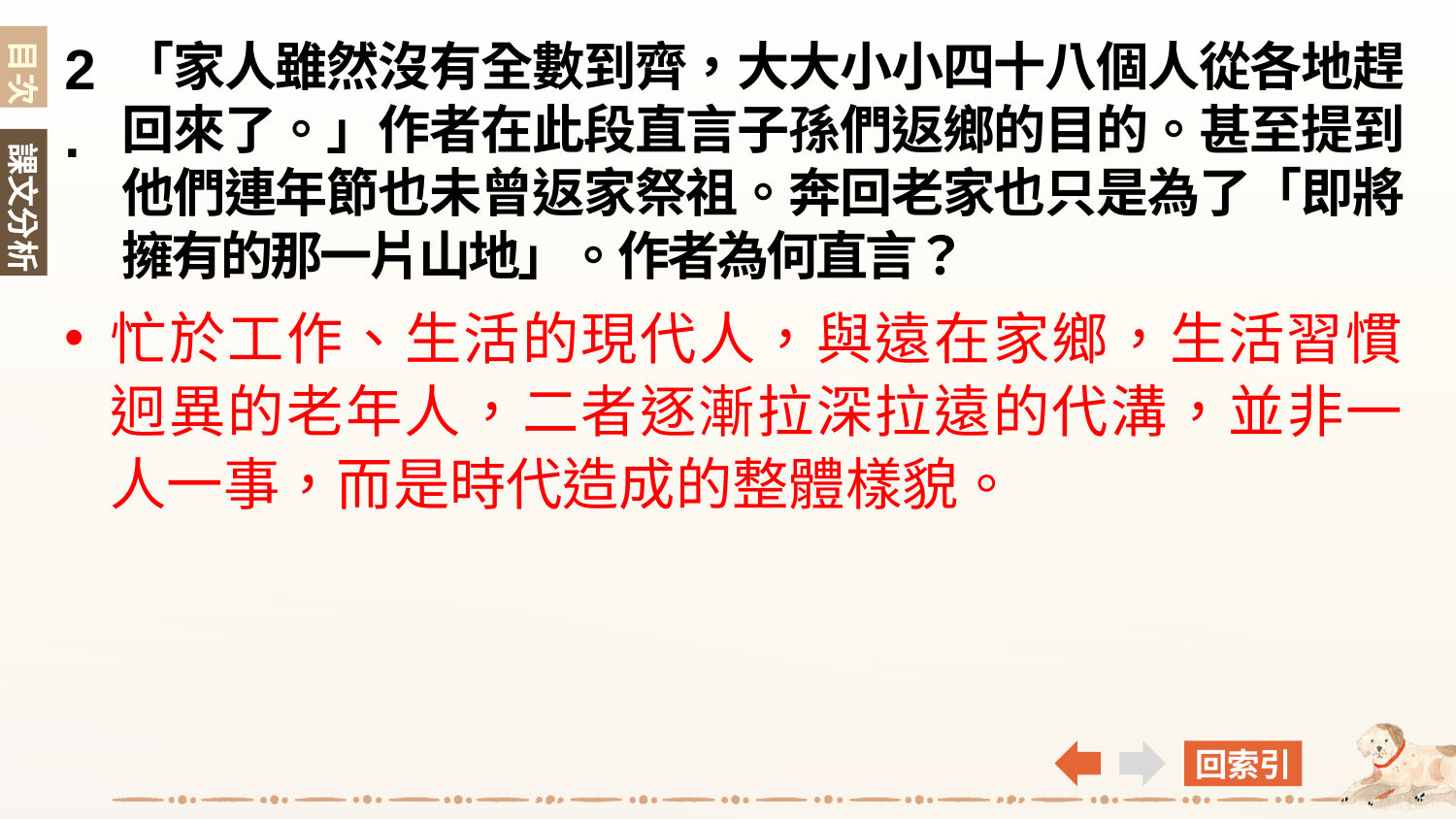

目次
2.
「家人雖然沒有全數到齊，大大小小四十八個人從各地趕回來了。」作者在此段直言子孫們返鄉的目的。甚至提到他們連年節也未曾返家祭祖。奔回老家也只是為了「即將擁有的那一片山地」。作者為何直言？
課文分析
忙於工作、生活的現代人，與遠在家鄉，生活習慣迥異的老年人，二者逐漸拉深拉遠的代溝，並非一人一事，而是時代造成的整體樣貌。
回索引